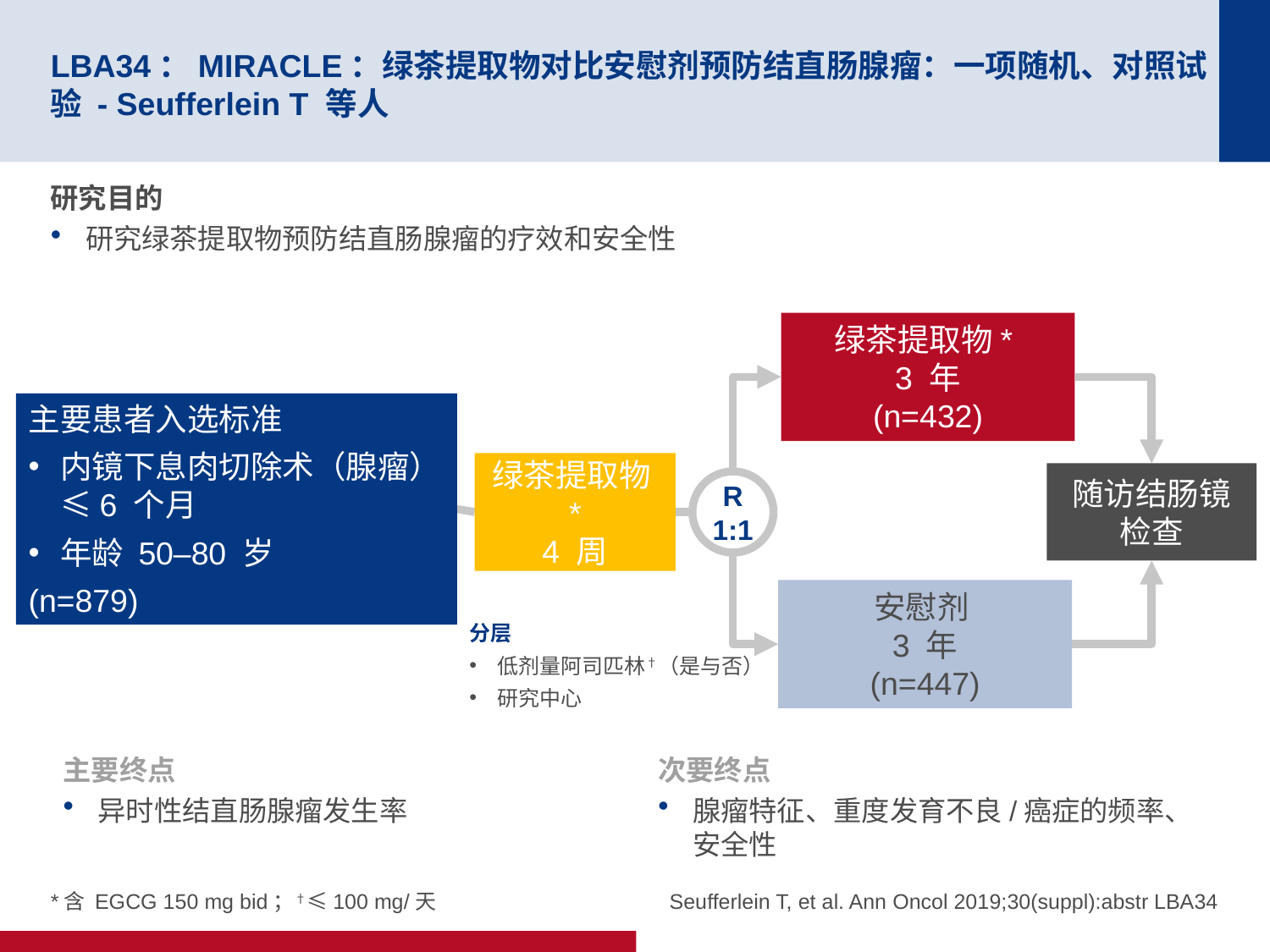

# LBA34：MIRACLE：绿茶提取物对比安慰剂预防结直肠腺瘤：一项随机、对照试验 - Seufferlein T 等人
研究目的
研究绿茶提取物预防结直肠腺瘤的疗效和安全性
绿茶提取物*
3 年
(n=432)
主要患者入选标准
内镜下息肉切除术（腺瘤）≤6 个月
年龄 50–80 岁
(n=879)
绿茶提取物*
4 周
随访结肠镜检查
R
1:1
安慰剂
3 年
(n=447)
分层
低剂量阿司匹林†（是与否）
研究中心
主要终点
异时性结直肠腺瘤发生率
次要终点
腺瘤特征、重度发育不良/癌症的频率、安全性
*含 EGCG 150 mg bid；†≤100 mg/天
Seufferlein T, et al. Ann Oncol 2019;30(suppl):abstr LBA34